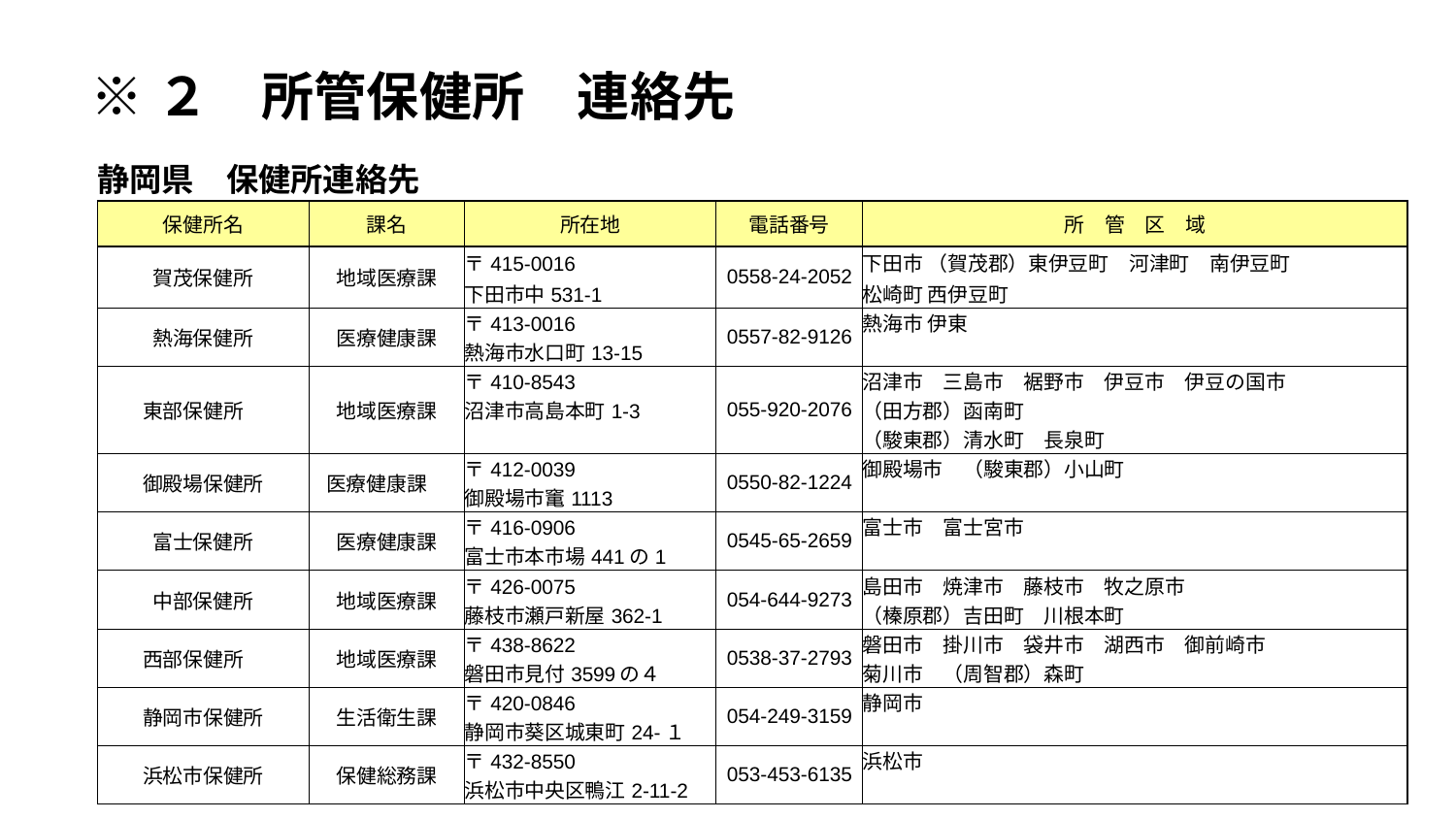

# ※２　所管保健所　連絡先
| 静岡県　保健所連絡先 |  |  |  |  |
| --- | --- | --- | --- | --- |
| 保健所名 | 課名 | 所在地 | 電話番号 | 所　管　区　域 |
| 賀茂保健所 | 地域医療課 | 〒415-0016 | 0558-24-2052 | 下田市 （賀茂郡）東伊豆町　河津町　南伊豆町 |
|  |  | 下田市中531-1 |  | 松崎町 西伊豆町 |
| 熱海保健所 | 医療健康課 | 〒413-0016 | 0557-82-9126 | 熱海市 伊東 |
|  |  | 熱海市水口町13-15 |  |  |
| 東部保健所 | 地域医療課 | 〒410-8543 | 055-920-2076 | 沼津市　三島市　裾野市　伊豆市　伊豆の国市 |
|  |  | 沼津市高島本町1-3 |  | （田方郡）函南町 |
|  |  |  |  | （駿東郡）清水町　長泉町 |
| 御殿場保健所 | 医療健康課 | 〒412-0039 | 0550-82-1224 | 御殿場市　（駿東郡）小山町 |
|  |  | 御殿場市竃1113 |  |  |
| 富士保健所 | 医療健康課 | 〒416-0906 | 0545-65-2659 | 富士市　富士宮市 |
|  |  | 富士市本市場441の1 |  |  |
| 中部保健所 | 地域医療課 | 〒426-0075 | 054-644-9273 | 島田市　焼津市　藤枝市　牧之原市 |
|  |  | 藤枝市瀬戸新屋362-1 |  | （榛原郡）吉田町　川根本町 |
| 西部保健所 | 地域医療課 | 〒438-8622 | 0538-37-2793 | 磐田市　掛川市　袋井市　湖西市　御前崎市 |
|  |  | 磐田市見付3599の４ |  | 菊川市　（周智郡）森町 |
| 静岡市保健所 | 生活衛生課 | 〒420-0846 | 054-249-3159 | 静岡市 |
|  |  | 静岡市葵区城東町24-１ |  |  |
| 浜松市保健所 | 保健総務課 | 〒432-8550 | 053-453-6135 | 浜松市 |
|  |  | 浜松市中央区鴨江2-11-2 |  |  |